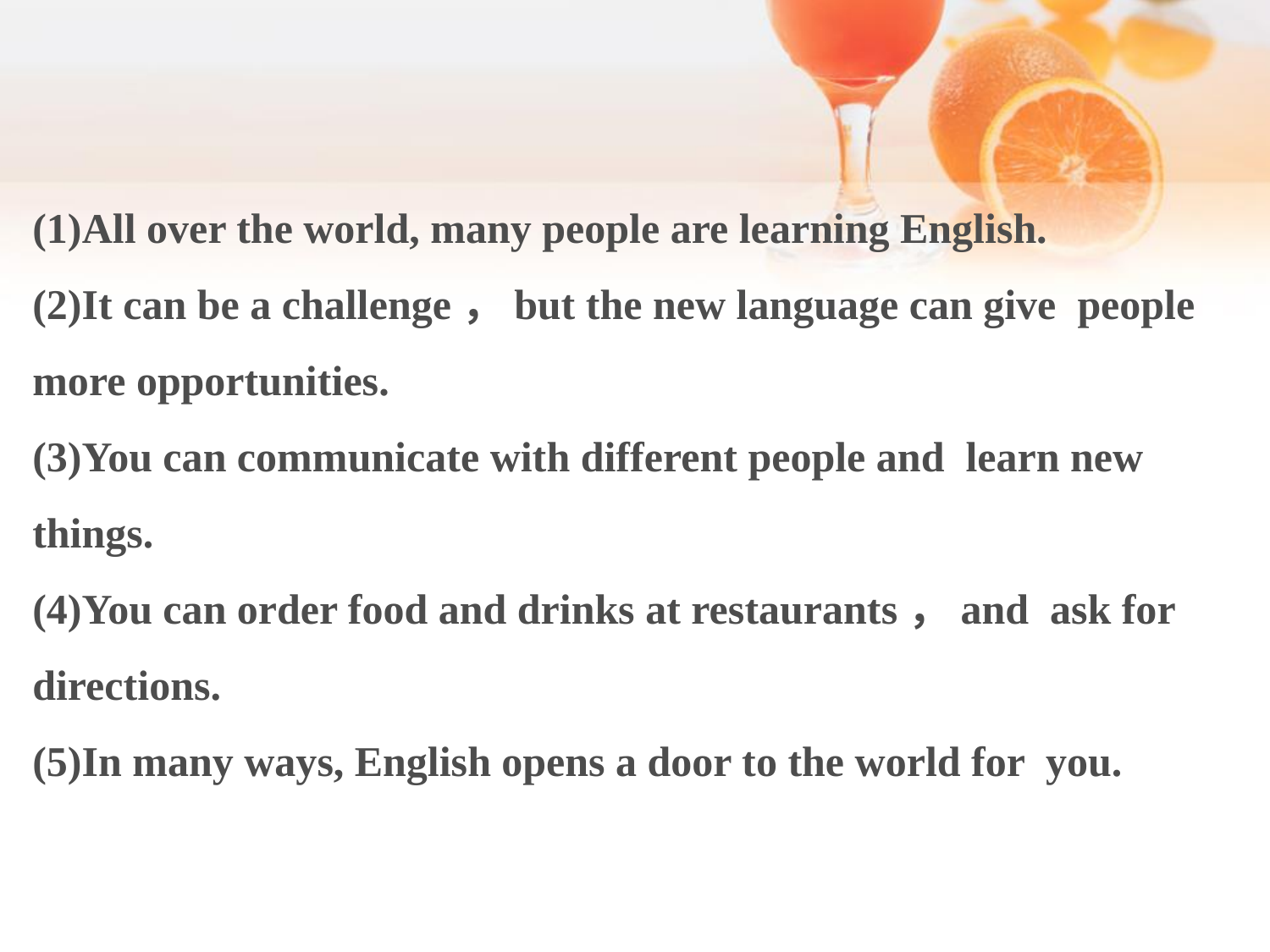

(1)All over the world, many people are learning English.
(2)It can be a challenge，but the new language can give  people more opportunities.
(3)You can communicate with different people and  learn new things.
(4)You can order food and drinks at restaurants，and  ask for directions.
(5)In many ways, English opens a door to the world for  you.
PPT模板：www.1ppt.com/moban/                  PPT素材：www.1ppt.com/sucai/
PPT背景：www.1ppt.com/beijing/                   PPT图表：www.1ppt.com/tubiao/
PPT下载：www.1ppt.com/xiazai/                     PPT教程： www.1ppt.com/powerpoint/
资料下载：www.1ppt.com/ziliao/                   范文下载：www.1ppt.com/fanwen/
试卷下载：www.1ppt.com/shiti/                     教案下载：www.1ppt.com/jiaoan/
PPT论坛：www.1ppt.cn                                     PPT课件：www.1ppt.com/kejian/
语文课件：www.1ppt.com/kejian/yuwen/    数学课件：www.1ppt.com/kejian/shuxue/
英语课件：www.1ppt.com/kejian/yingyu/    美术课件：www.1ppt.com/kejian/meishu/
科学课件：www.1ppt.com/kejian/kexue/     物理课件：www.1ppt.com/kejian/wuli/
化学课件：www.1ppt.com/kejian/huaxue/  生物课件：www.1ppt.com/kejian/shengwu/
地理课件：www.1ppt.com/kejian/dili/          历史课件：www.1ppt.com/kejian/lishi/